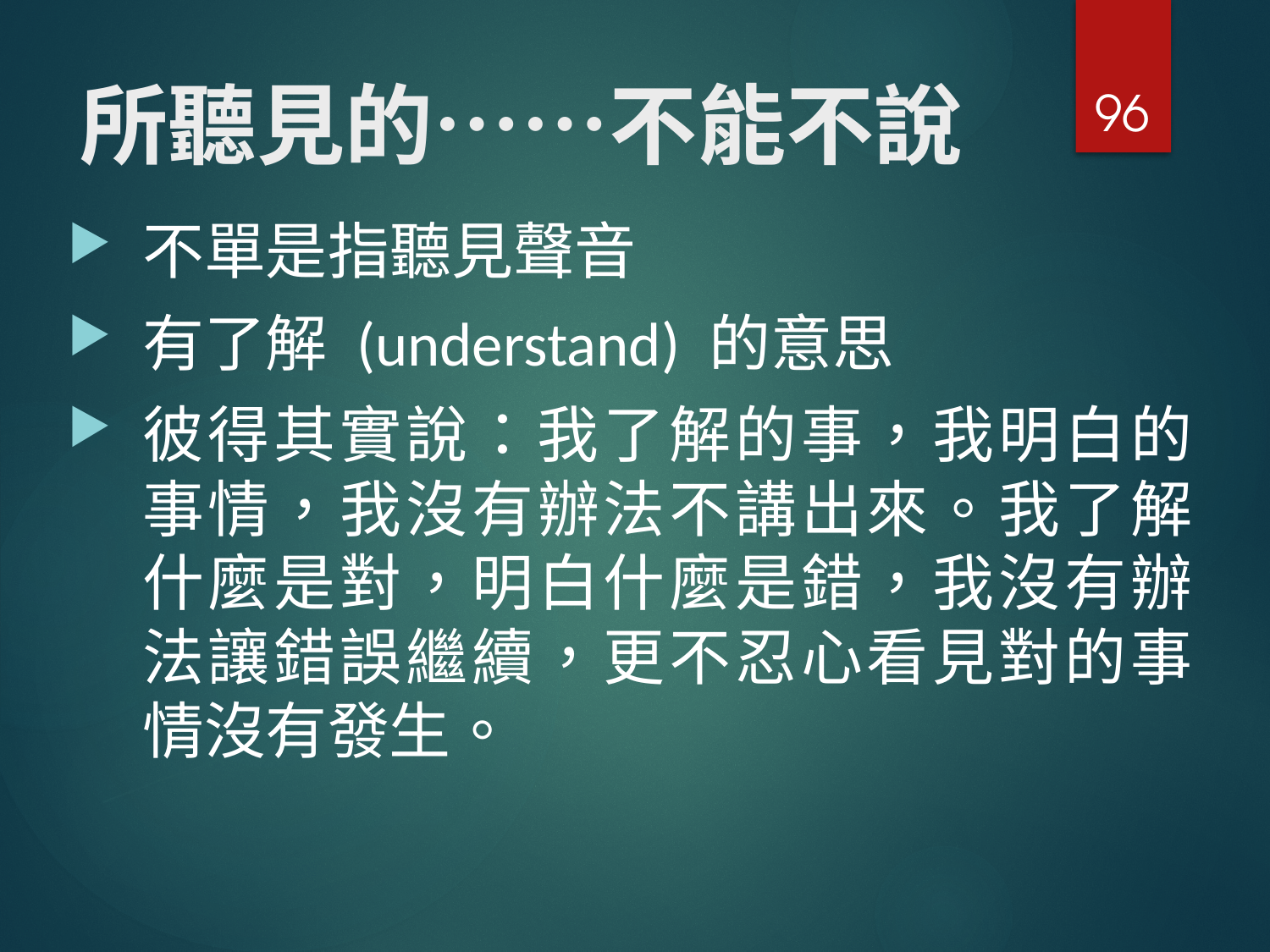

96
# 所聽見的……不能不說
不單是指聽見聲音
有了解 (understand) 的意思
彼得其實說：我了解的事，我明白的事情，我沒有辦法不講出來。我了解什麼是對，明白什麼是錯，我沒有辦法讓錯誤繼續，更不忍心看見對的事情沒有發生。